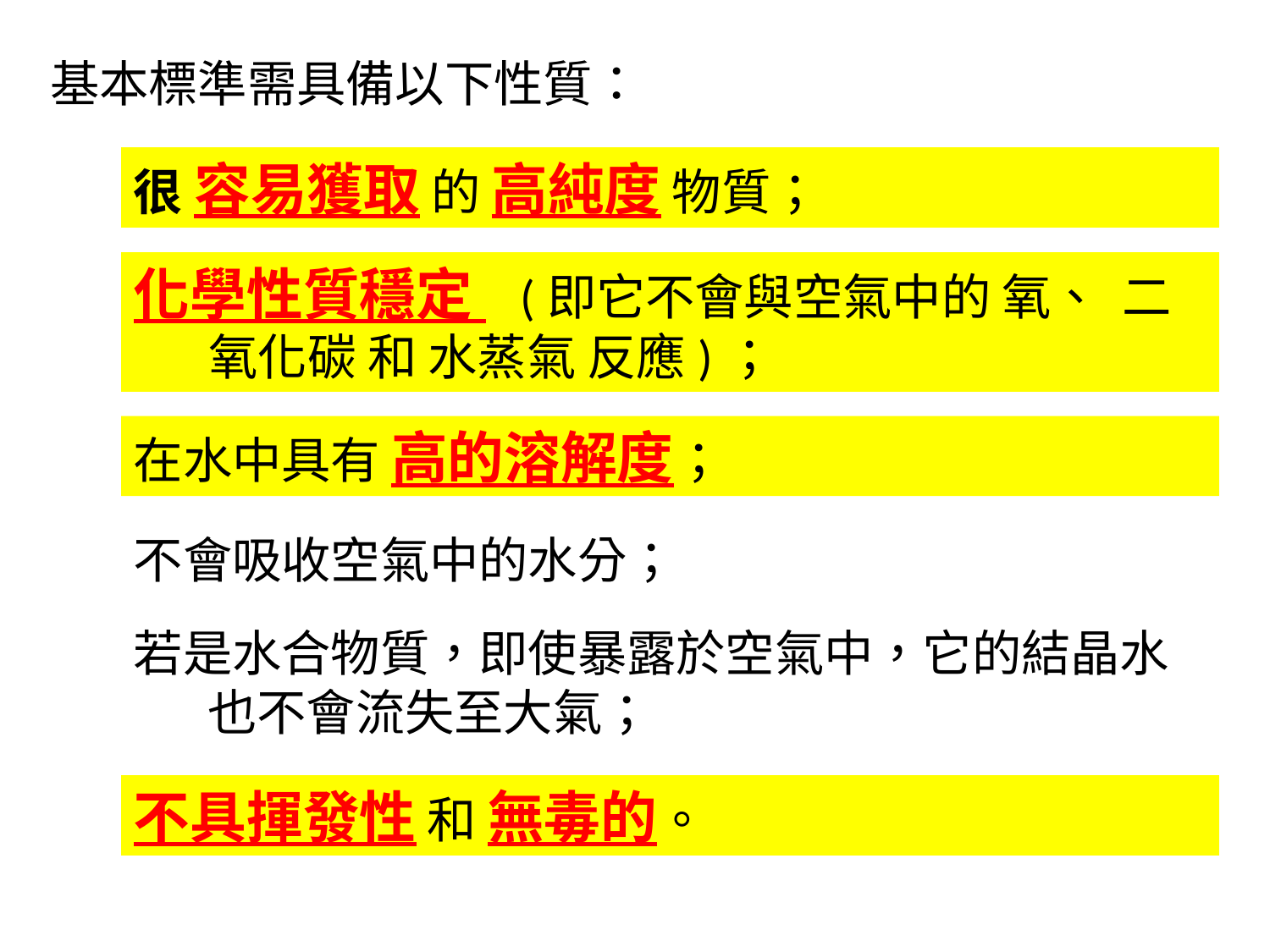

基本標準需具備以下性質：
很 容易獲取 的 高純度 物質；
化學性質穩定   (即它不會與空氣中的 氧、  二氧化碳 和 水蒸氣 反應)；
在水中具有 高的溶解度；
不會吸收空氣中的水分；
若是水合物質，即使暴露於空氣中，它的結晶水也不會流失至大氣；
不具揮發性 和 無毒的。